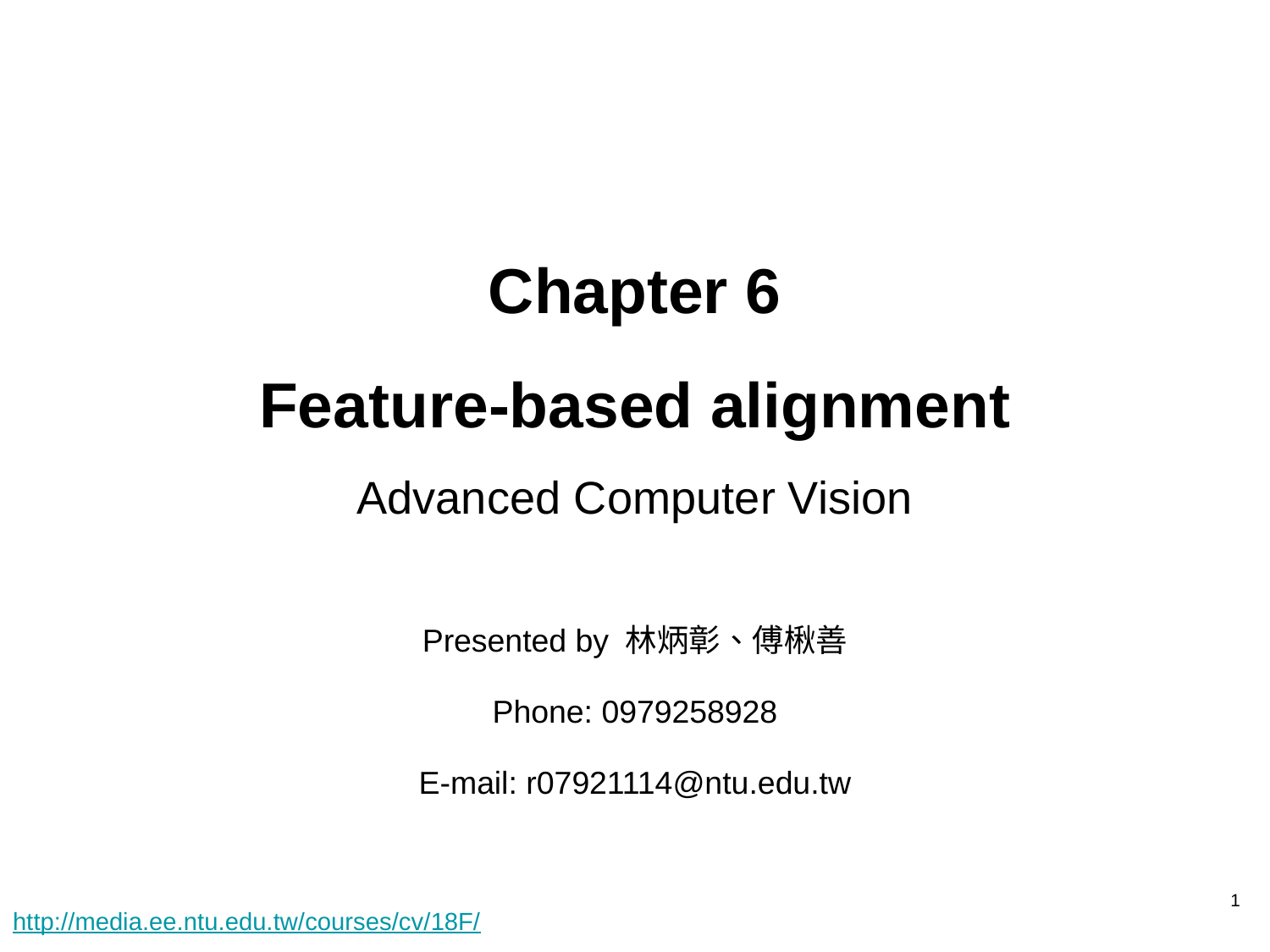

# Chapter 6
Feature-based alignment
Advanced Computer Vision
Presented by 林炳彰、傅楸善
Phone: 0979258928
E-mail: r07921114@ntu.edu.tw
1
http://media.ee.ntu.edu.tw/courses/cv/18F/